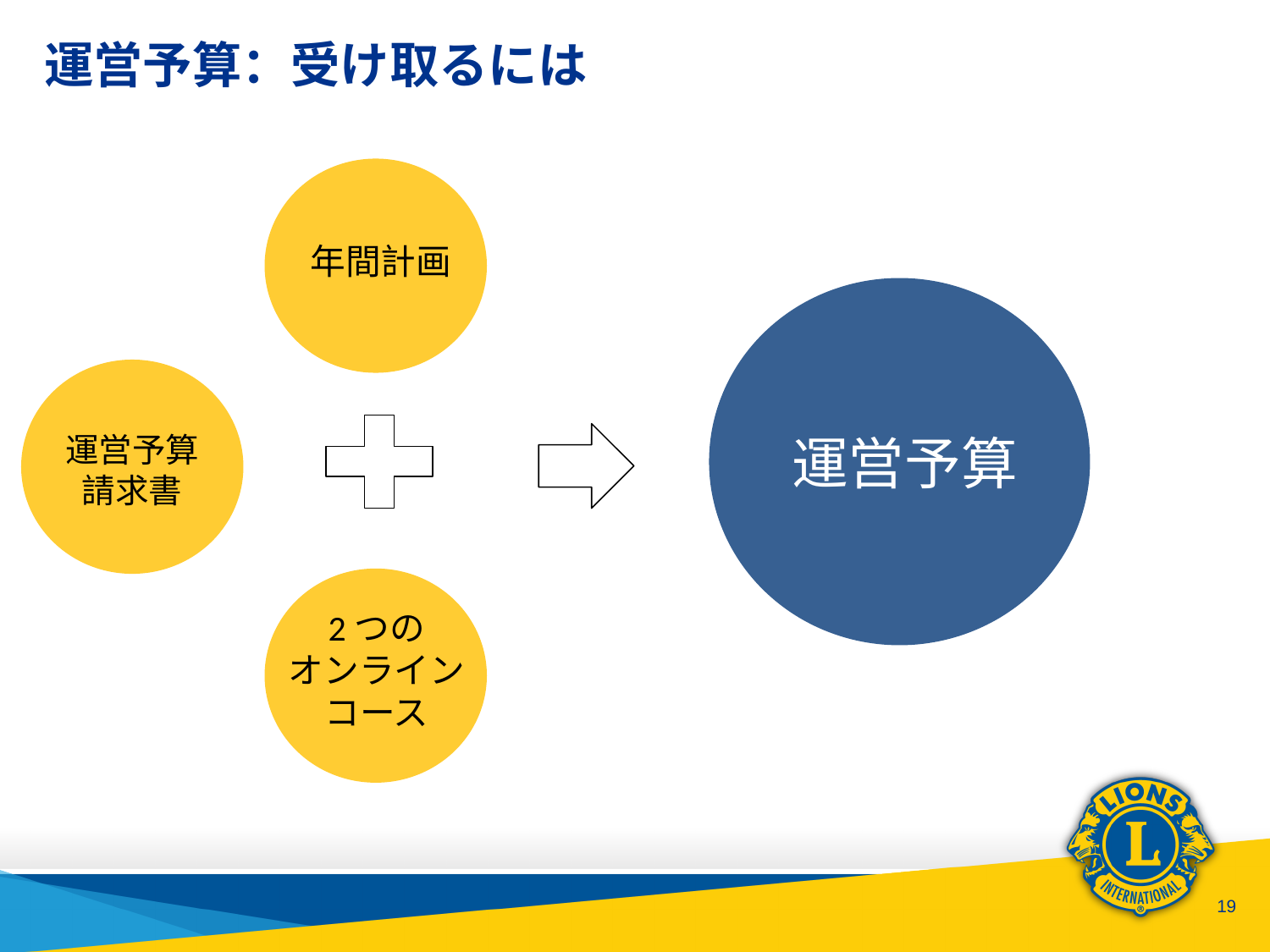

# 運営予算：受け取るには

年間計画

運営予算
運営予算
請求書

2つの
オンラインコース